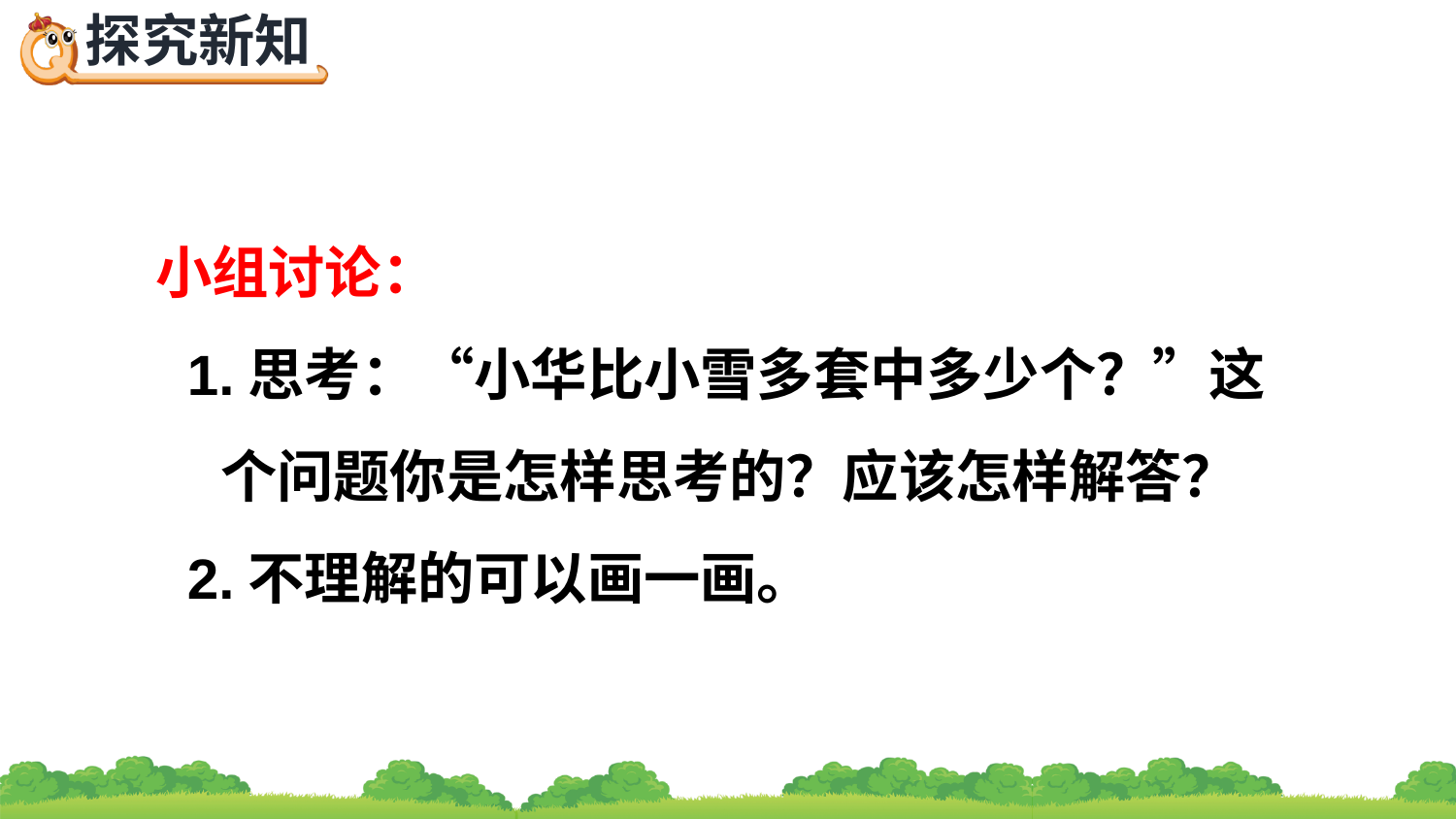

小组讨论：
  1.思考：“小华比小雪多套中多少个？”这
    个问题你是怎样思考的？应该怎样解答？
  2.不理解的可以画一画。